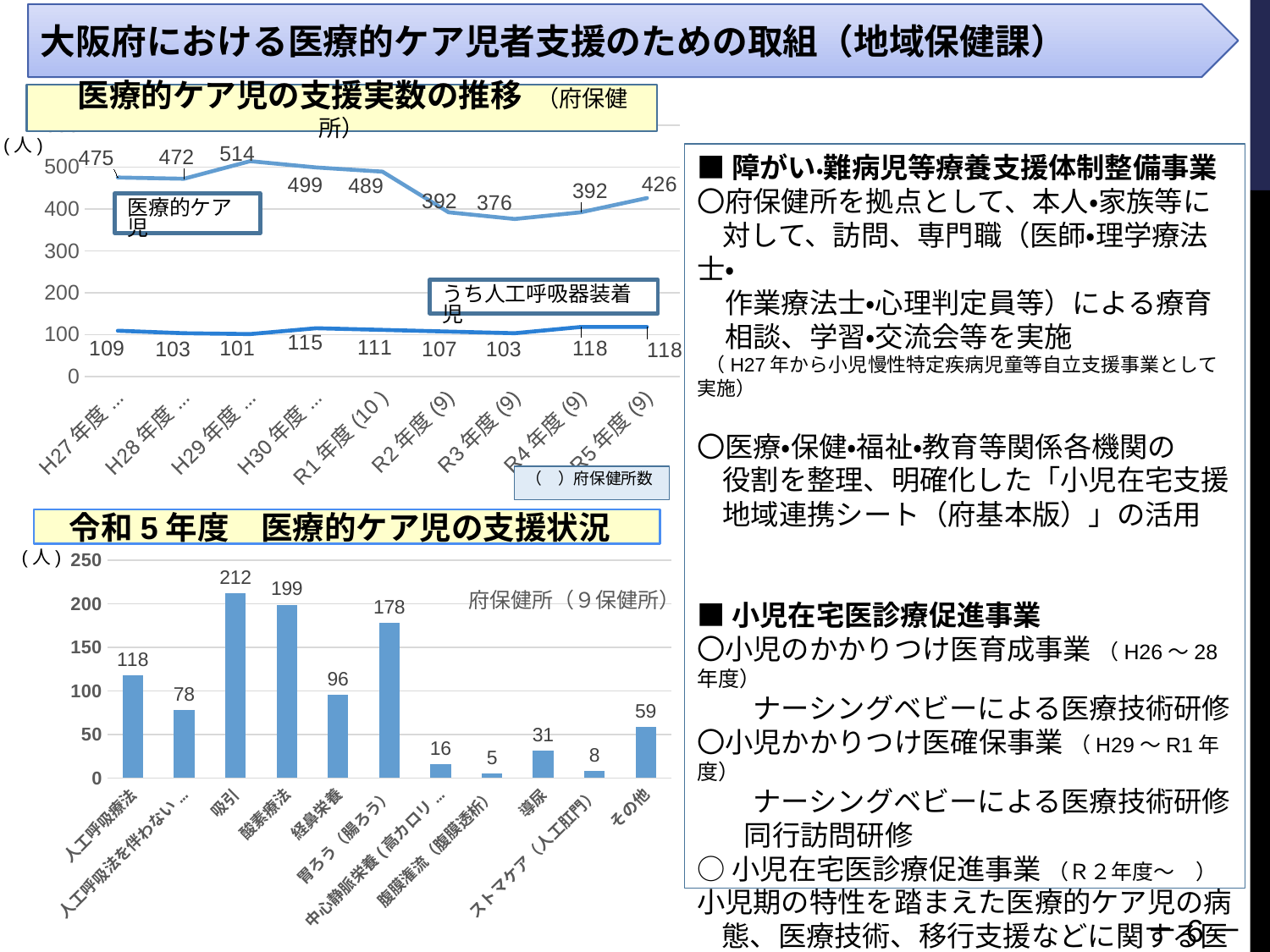

大阪府における医療的ケア児者支援のための取組（地域保健課）
  医療的ケア児の支援実数の推移  （府保健所）

### Chart

| Category | 医療的ケア児 | 　　内人工呼吸器装着時 |
|---|---|---|
| H27年度(12) | 475.0 | 109.0 |
| H28年度(12) | 472.0 | 103.0 |
| H29年度(12) | 514.0 | 101.0 |
| H30年度(11) | 499.0 | 115.0 |
| R1年度(10 ) | 489.0 | 111.0 |
| R2年度(9) | 392.0 | 107.0 |
| R3年度(9) | 376.0 | 103.0 |
| R4年度(9) | 392.0 | 118.0 |
| R5年度(9) | 426.0 | 118.0 |
(人)

■障がい・難病児等療養支援体制整備事業
〇府保健所を拠点として、本人・家族等に
   対して、訪問、専門職（医師・理学療法士・
　作業療法士・心理判定員等）による療育
　相談、学習・交流会等を実施
 （H27年から小児慢性特定疾病児童等自立支援事業として実施）

〇医療・保健・福祉・教育等関係各機関の
   役割を整理、明確化した「小児在宅支援
   地域連携シート（府基本版）」の活用

■小児在宅医診療促進事業
〇小児のかかりつけ医育成事業 （H26～28年度）
　　ナーシングベビーによる医療技術研修
〇小児かかりつけ医確保事業 （H29～R1年度）
　　ナーシングベビーによる医療技術研修
　   同行訪問研修
○小児在宅医診療促進事業 （Ｒ２年度～　）
小児期の特性を踏まえた医療的ケア児の病態、医療技術、移行支援などに関する医師を対象とした研修
令和5年度　医療的ケア児の支援状況
(人)

### Chart: 府保健所（９保健所）

| Category | 府保健所 |
|---|---|
| 人工呼吸療法 | 118.0 |
| 人工呼吸法を伴わない気管切開 | 78.0 |
| 吸引 | 212.0 |
| 酸素療法 | 199.0 |
| 経鼻栄養 | 96.0 |
| 胃ろう（腸ろう） | 178.0 |
| 中心静脈栄養(高カロリー輸液） | 16.0 |
| 腹膜潅流（腹膜透析） | 5.0 |
| 導尿 | 31.0 |
| ストマケア（人工肛門） | 8.0 |
| その他 | 59.0 |
－6－